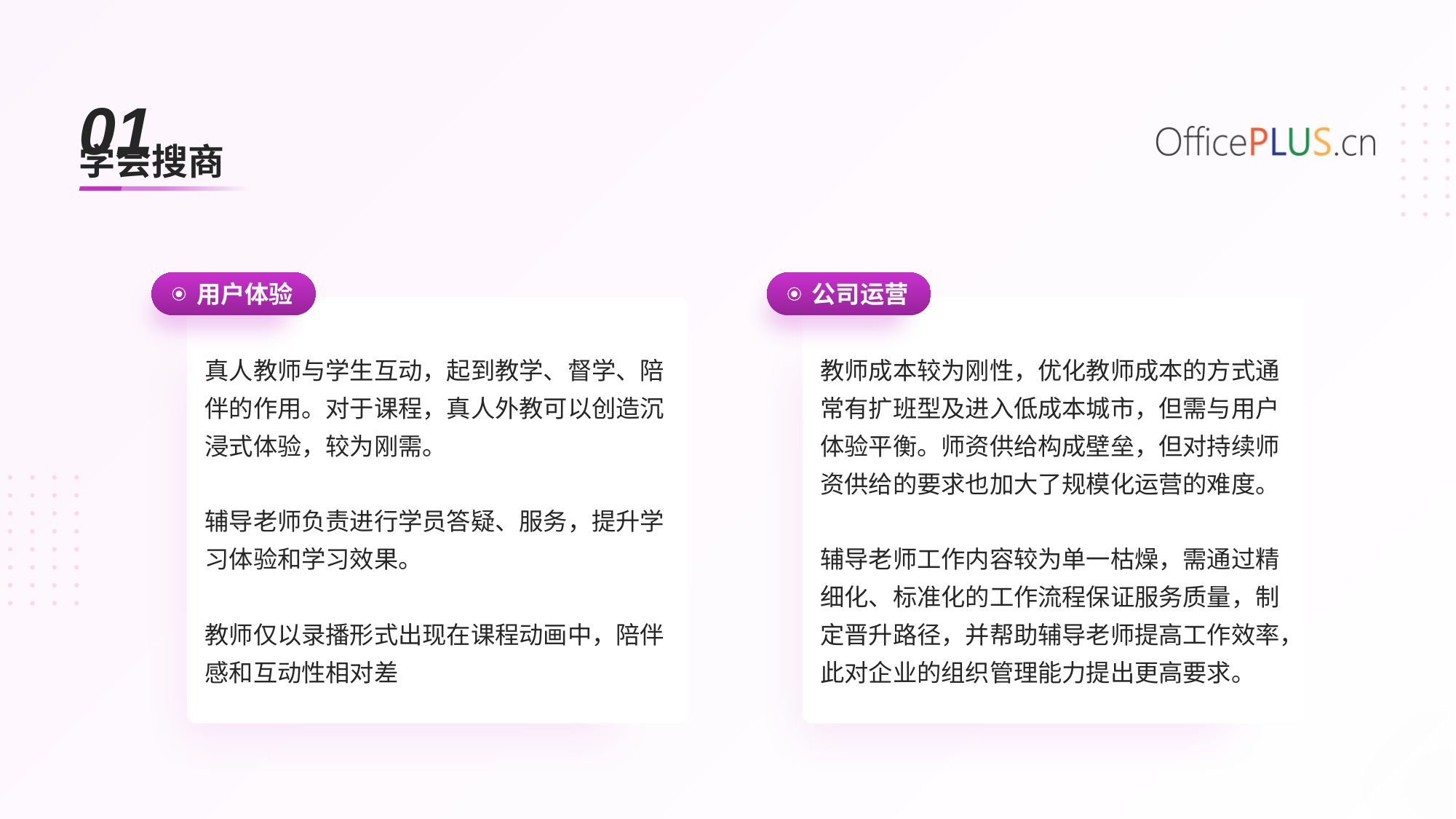

01
学会搜商

用户体验
公司运营

真人教师与学生互动，起到教学、督学、陪伴的作用。对于课程，真人外教可以创造沉浸式体验，较为刚需。

辅导老师负责进行学员答疑、服务，提升学习体验和学习效果。

教师仅以录播形式出现在课程动画中，陪伴感和互动性相对差
教师成本较为刚性，优化教师成本的方式通常有扩班型及进入低成本城市，但需与用户体验平衡。师资供给构成壁垒，但对持续师资供给的要求也加大了规模化运营的难度。

辅导老师工作内容较为单一枯燥，需通过精细化、标准化的工作流程保证服务质量，制定晋升路径，并帮助辅导老师提高工作效率，此对企业的组织管理能力提出更高要求。